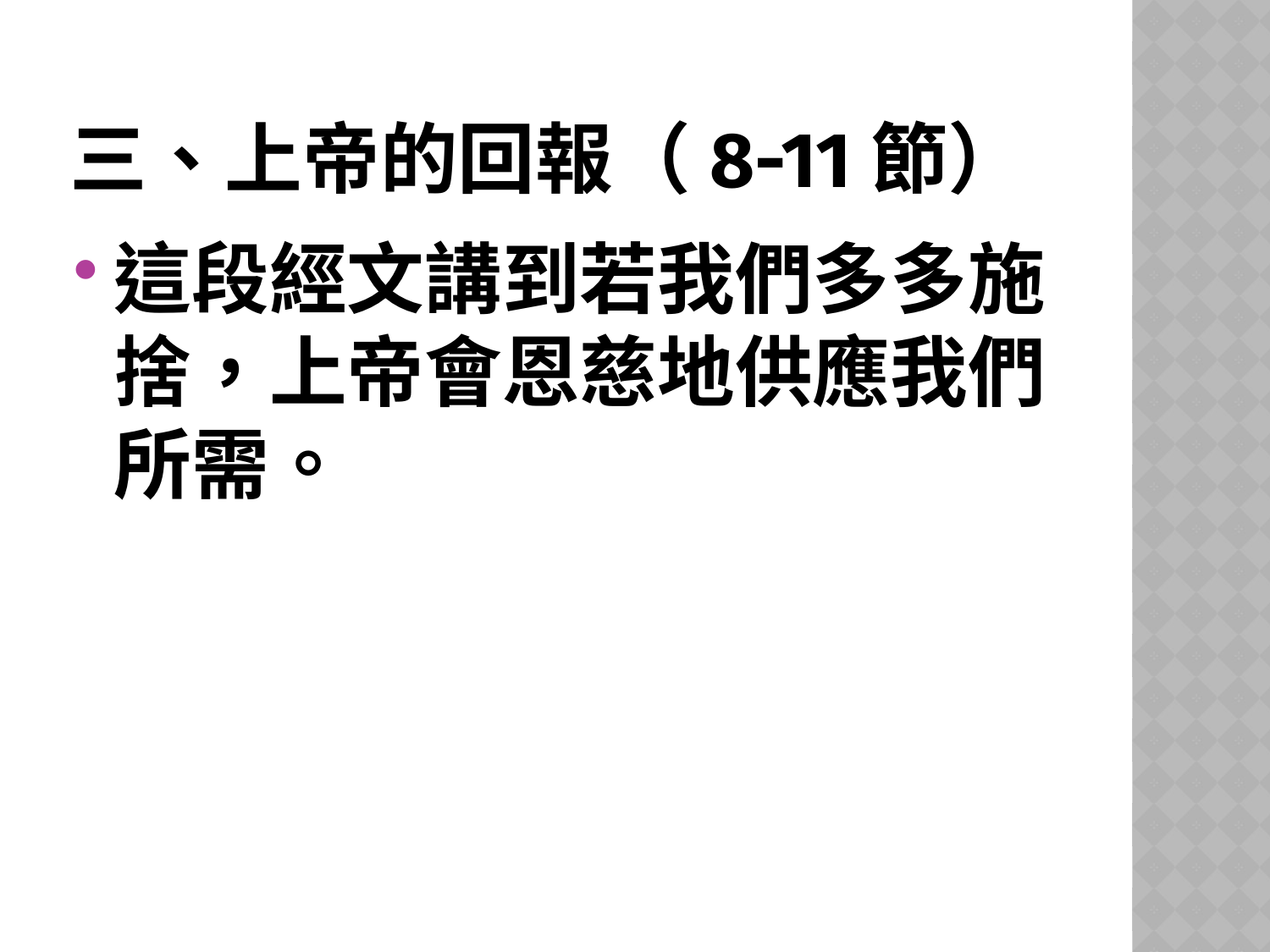

# 三、上帝的回報（8-11節）
這段經文講到若我們多多施捨，上帝會恩慈地供應我們所需。